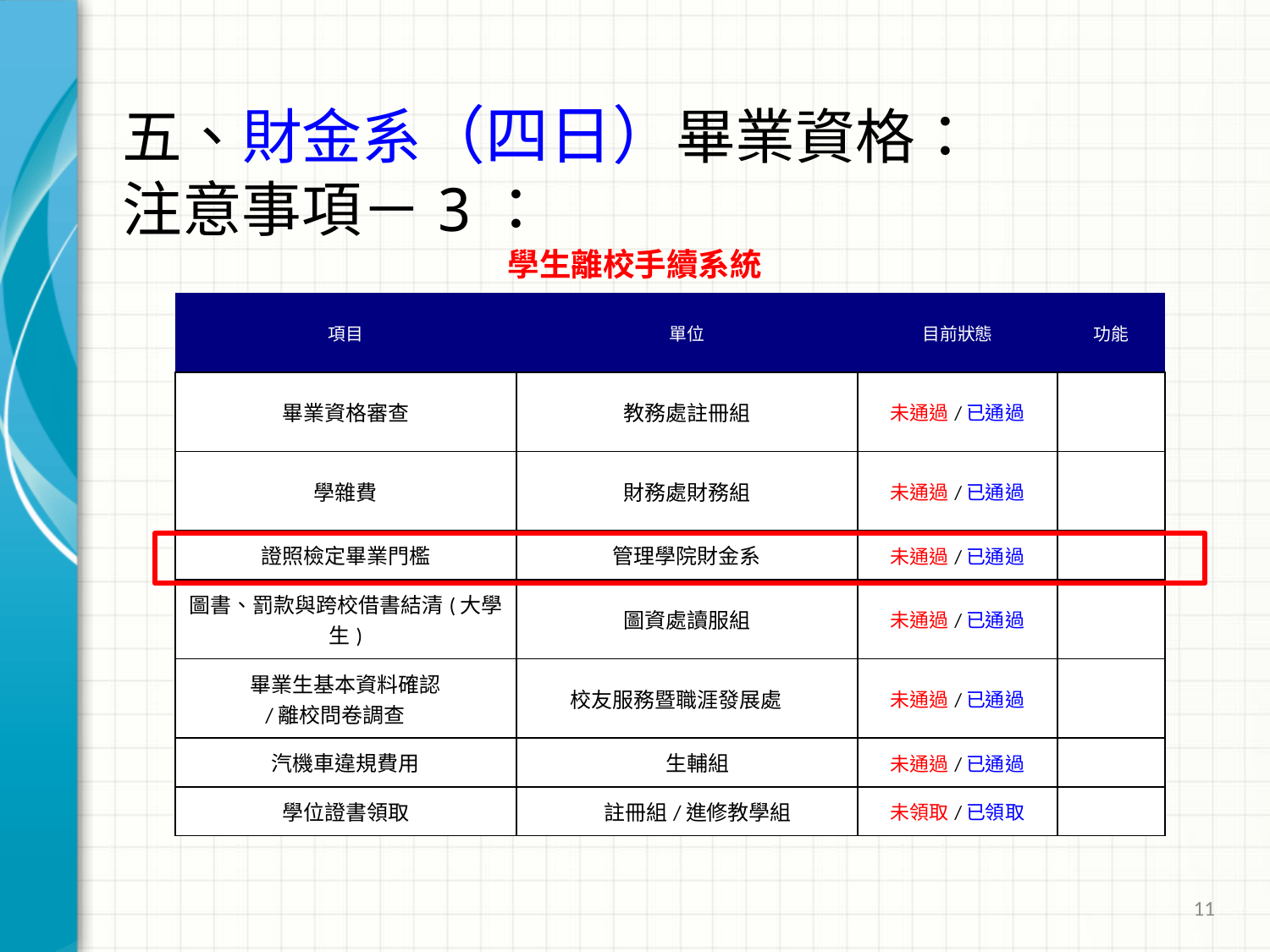

# 五、財金系（四日）畢業資格： 注意事項－3：
學生離校手續系統

| 項目 | 單位 | 目前狀態 | 功能 |
| --- | --- | --- | --- |
| 畢業資格審查 | 教務處註冊組 | 未通過/已通過 |  |
| 學雜費 | 財務處財務組 | 未通過/已通過 |  |
| 證照檢定畢業門檻 | 管理學院財金系 | 未通過/已通過 |  |
| 圖書、罰款與跨校借書結清(大學生) | 圖資處讀服組 | 未通過/已通過 |  |
| 畢業生基本資料確認 /離校問卷調查 | 校友服務暨職涯發展處 | 未通過/已通過 |  |
| 汽機車違規費用 | 生輔組 | 未通過/已通過 |  |
| 學位證書領取 | 註冊組/進修教學組 | 未領取/已領取 |  |

11